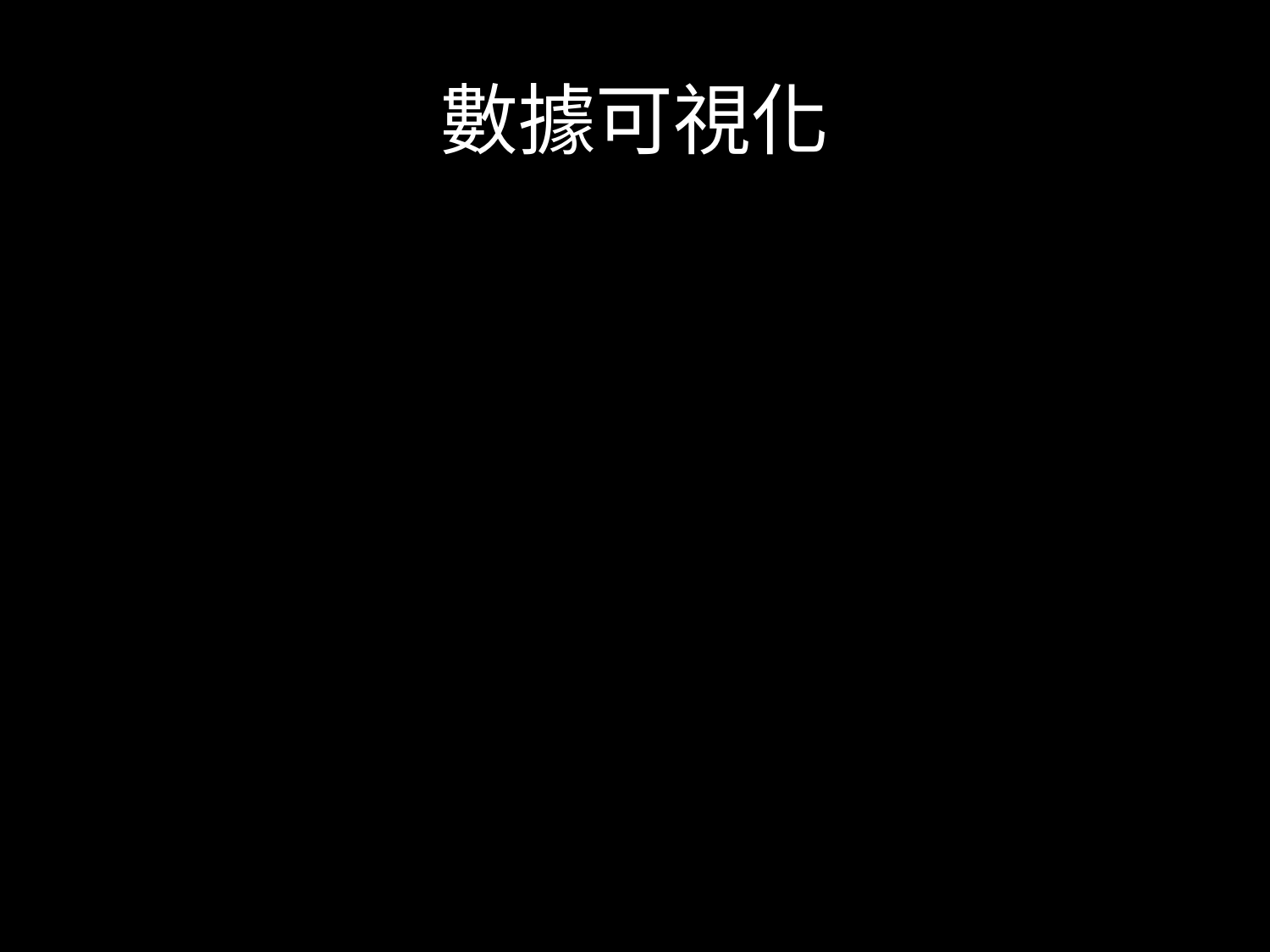

# 數據可視化
數據可視化是關於數據之視覺表現形式的研究；其中，這種數據的視覺表現形式被定義為一種以某種概要形式抽提出來的信息，包括相應信息單位的各種屬性和變數